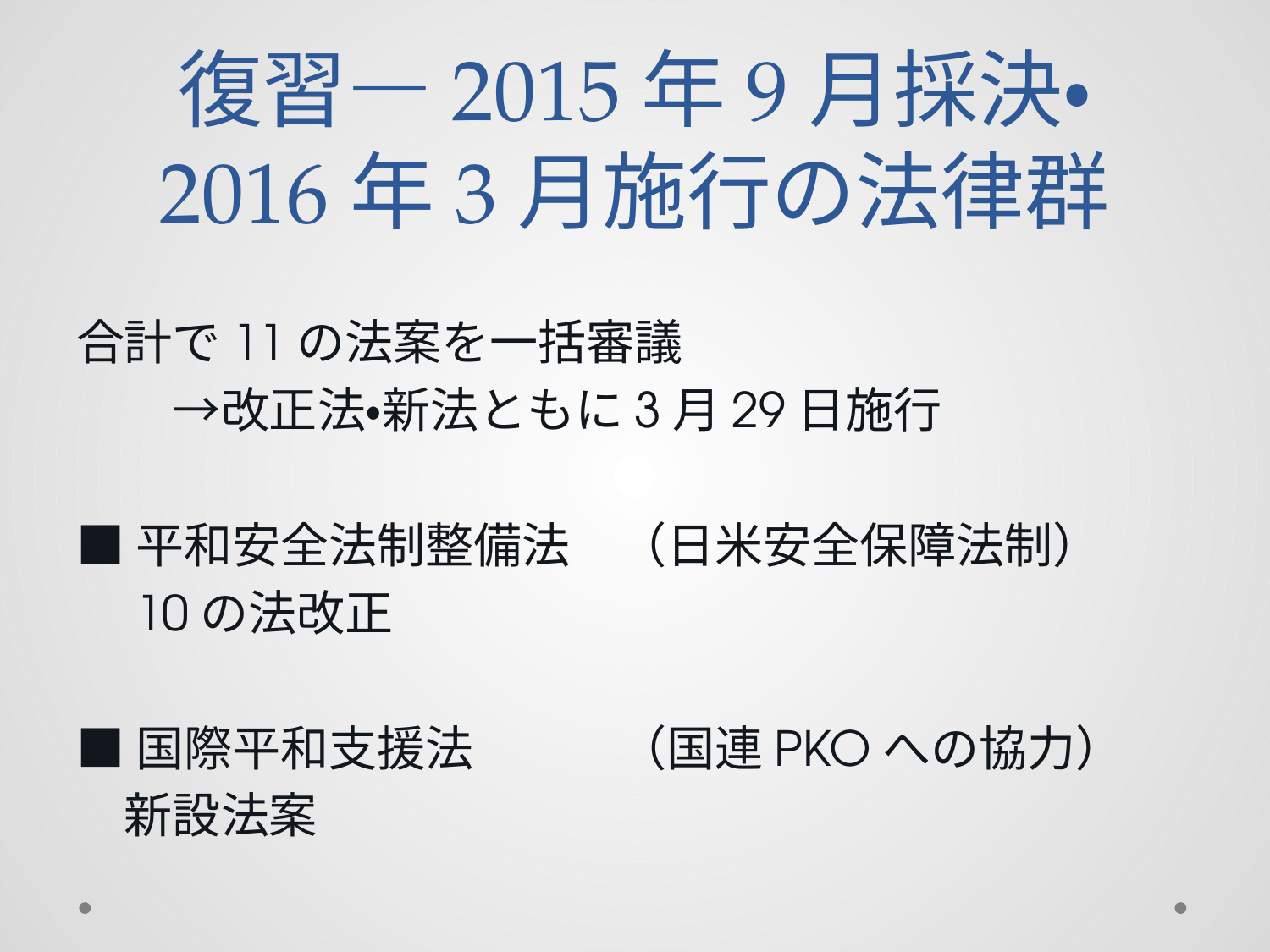

# 復習―2015年9月採決・ 2016年3月施行の法律群

合計で11の法案を一括審議
　　→改正法・新法ともに3月29日施行

■平和安全法制整備法　（日米安全保障法制）
　10の法改正

■国際平和支援法　　　（国連PKOへの協力）
　新設法案